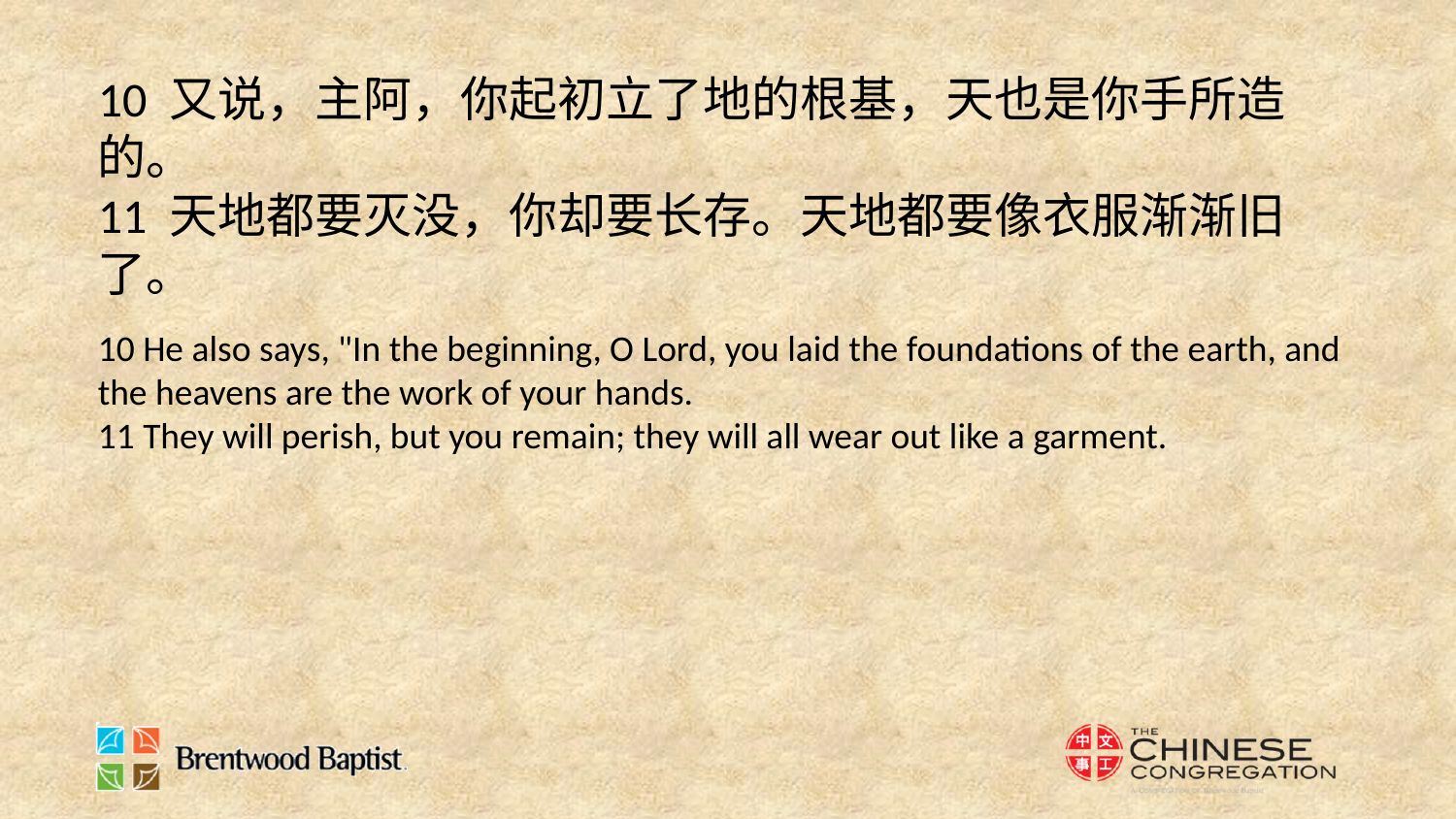

10 又说，主阿，你起初立了地的根基，天也是你手所造的。
11 天地都要灭没，你却要长存。天地都要像衣服渐渐旧了。

10 He also says, "In the beginning, O Lord, you laid the foundations of the earth, and the heavens are the work of your hands.
11 They will perish, but you remain; they will all wear out like a garment.